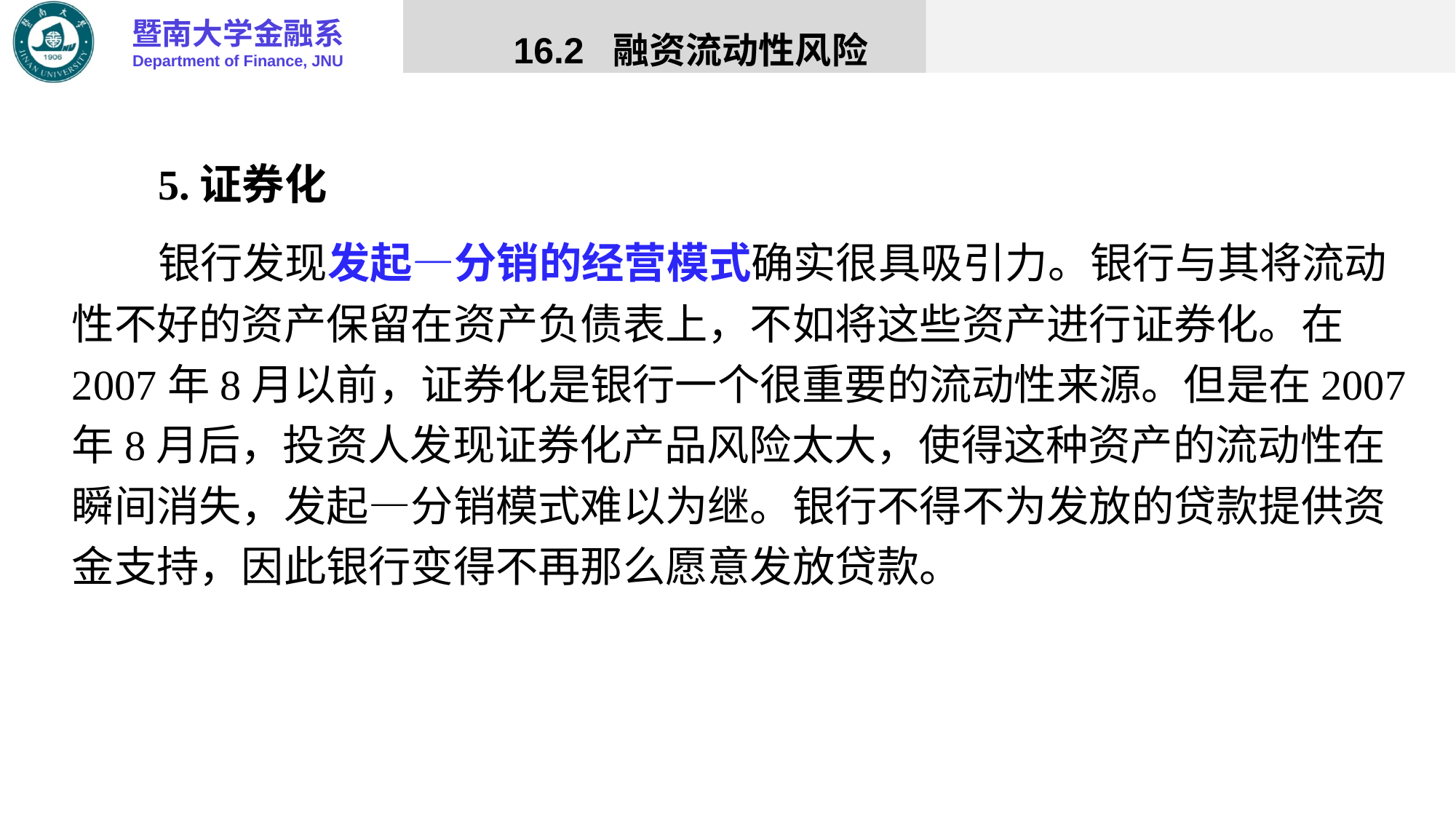

16.2  融资流动性风险
5.证券化
银行发现发起—分销的经营模式确实很具吸引力。银行与其将流动性不好的资产保留在资产负债表上，不如将这些资产进行证券化。在2007年8月以前，证券化是银行一个很重要的流动性来源。但是在2007年8月后，投资人发现证券化产品风险太大，使得这种资产的流动性在瞬间消失，发起—分销模式难以为继。银行不得不为发放的贷款提供资金支持，因此银行变得不再那么愿意发放贷款。